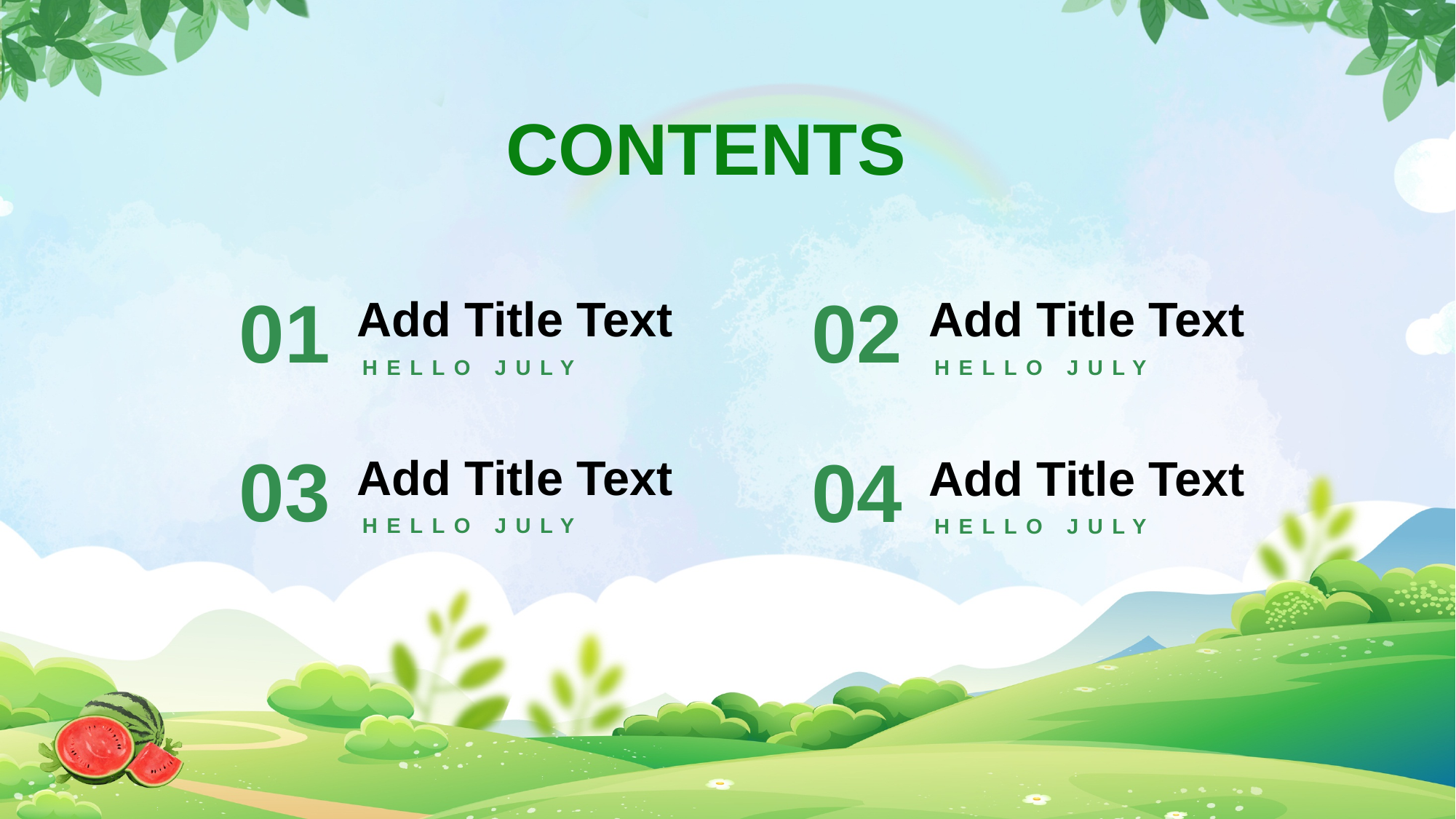

行业PPT模板http://www.1ppt.com/hangye/
CONTENTS
01
Add Title Text
HELLO JULY
02
Add Title Text
HELLO JULY
03
Add Title Text
HELLO JULY
04
Add Title Text
HELLO JULY